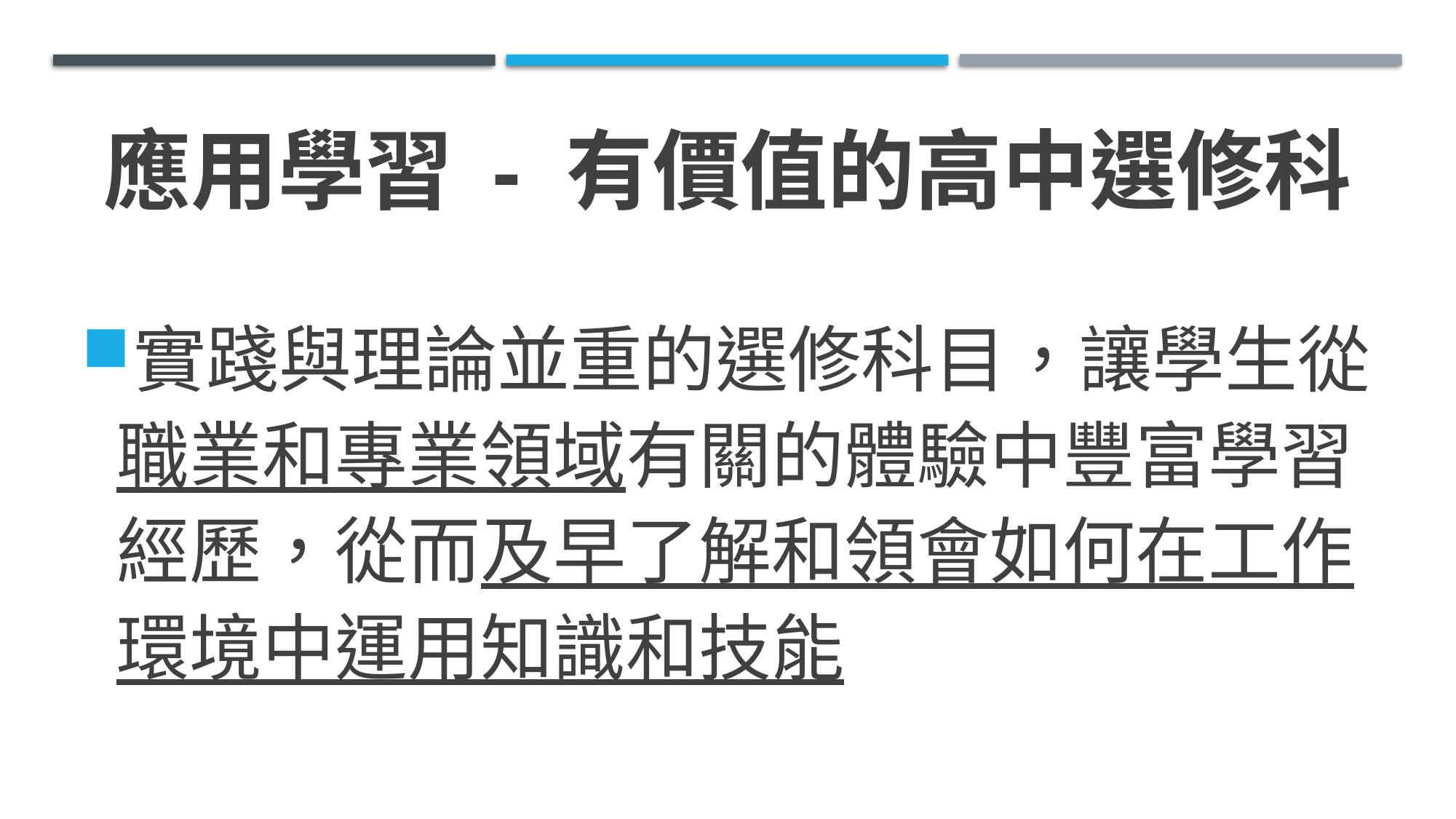

# 應用學習 - 有價值的高中選修科
實踐與理論並重的選修科目，讓學生從職業和專業領域有關的體驗中豐富學習經歷，從而及早了解和領會如何在工作環境中運用知識和技能